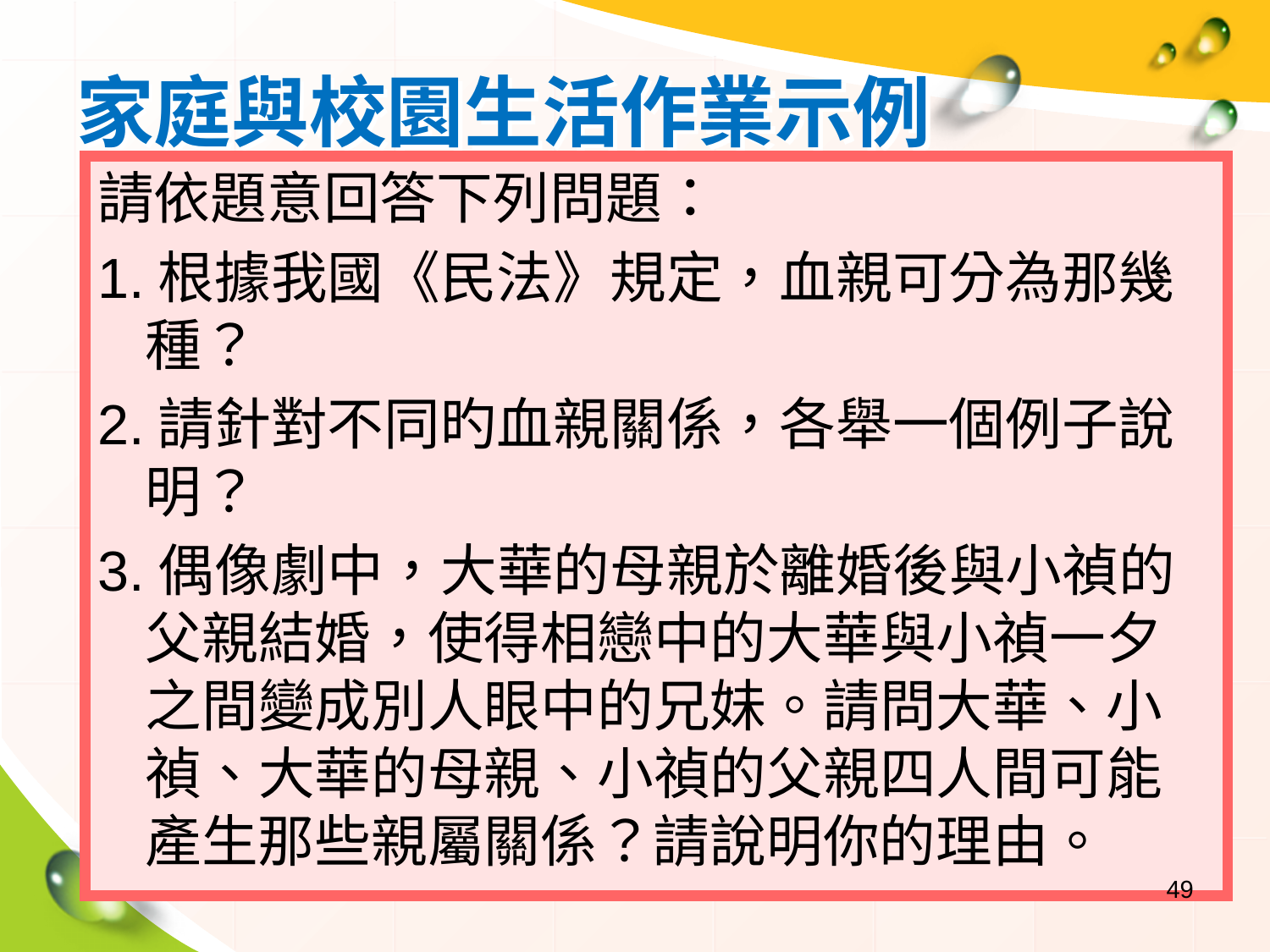

# 家庭與校園生活作業示例
請依題意回答下列問題：
1.根據我國《民法》規定，血親可分為那幾種？
2.請針對不同旳血親關係，各舉一個例子說明？
3.偶像劇中，大華的母親於離婚後與小禎的父親結婚，使得相戀中的大華與小禎一夕之間變成別人眼中的兄妹。請問大華、小禎、大華的母親、小禎的父親四人間可能產生那些親屬關係？請說明你的理由。

49